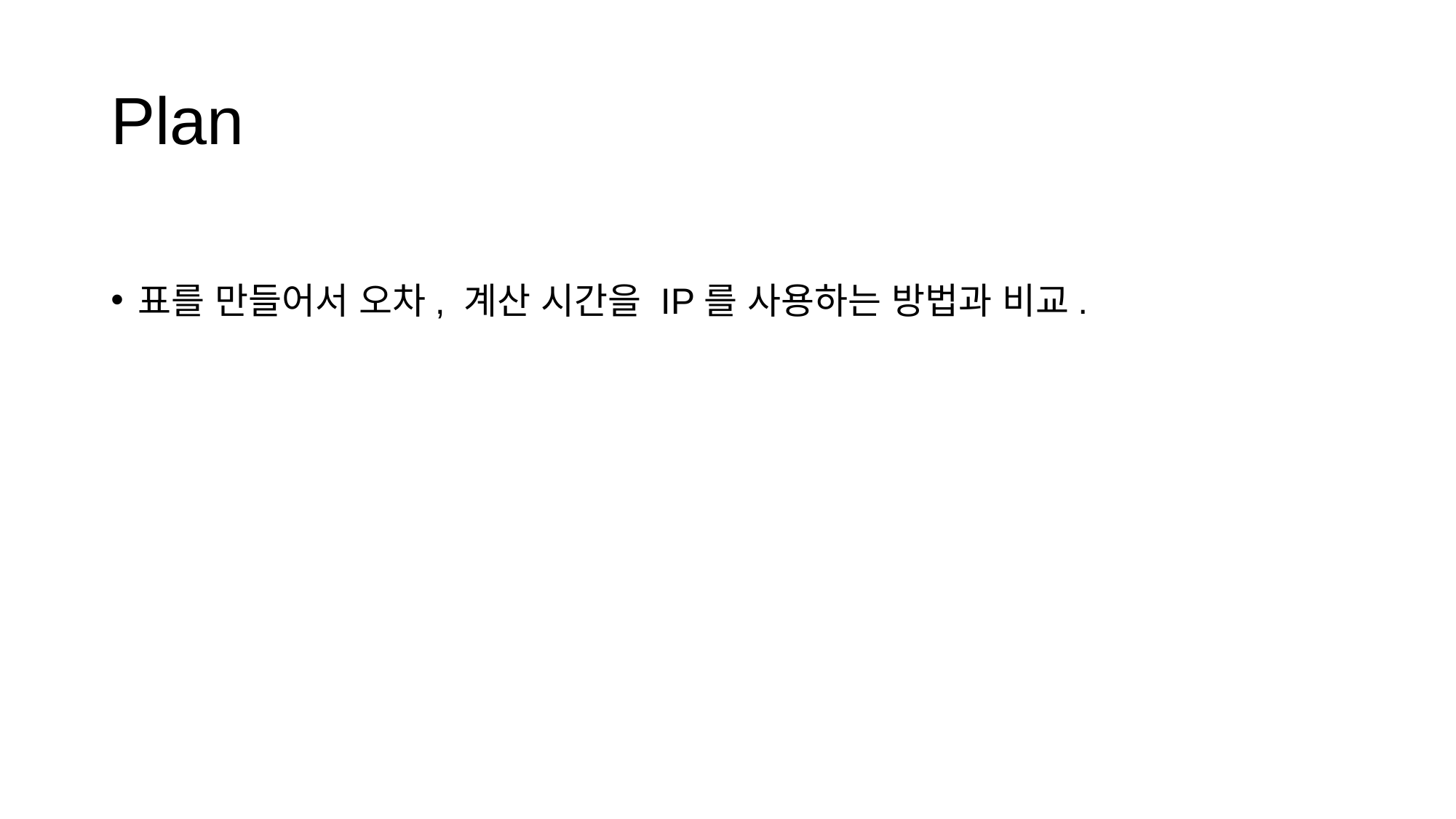

# Plan

표를 만들어서 오차, 계산 시간을 IP를 사용하는 방법과 비교.